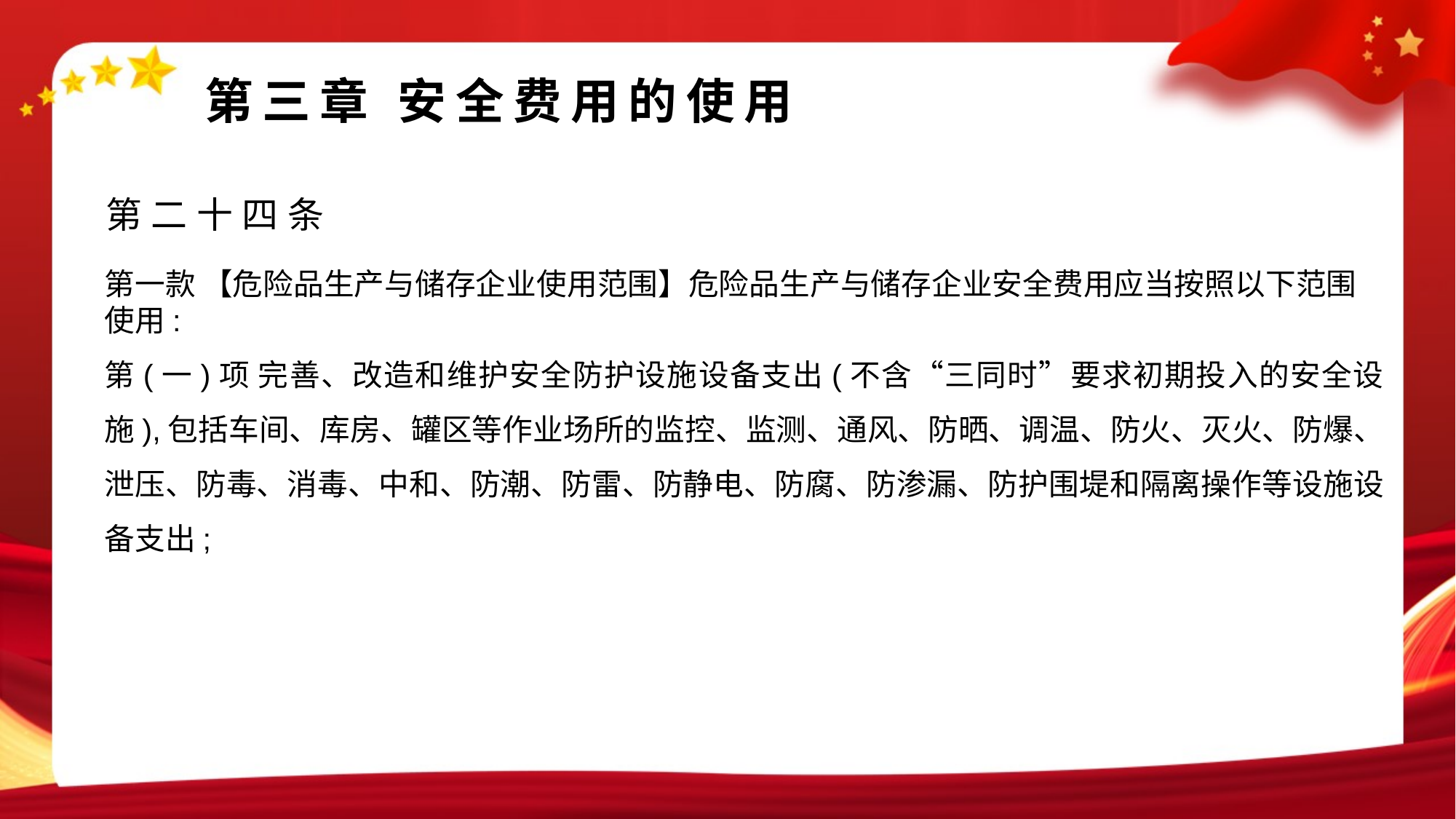

第三章 安全费用的使用
第二十四条
第一款 【危险品生产与储存企业使用范围】危险品生产与储存企业安全费用应当按照以下范围使用:
第(一)项 完善、改造和维护安全防护设施设备支出(不含“三同时”要求初期投入的安全设施),包括车间、库房、罐区等作业场所的监控、监测、通风、防晒、调温、防火、灭火、防爆、泄压、防毒、消毒、中和、防潮、防雷、防静电、防腐、防渗漏、防护围堤和隔离操作等设施设备支出;